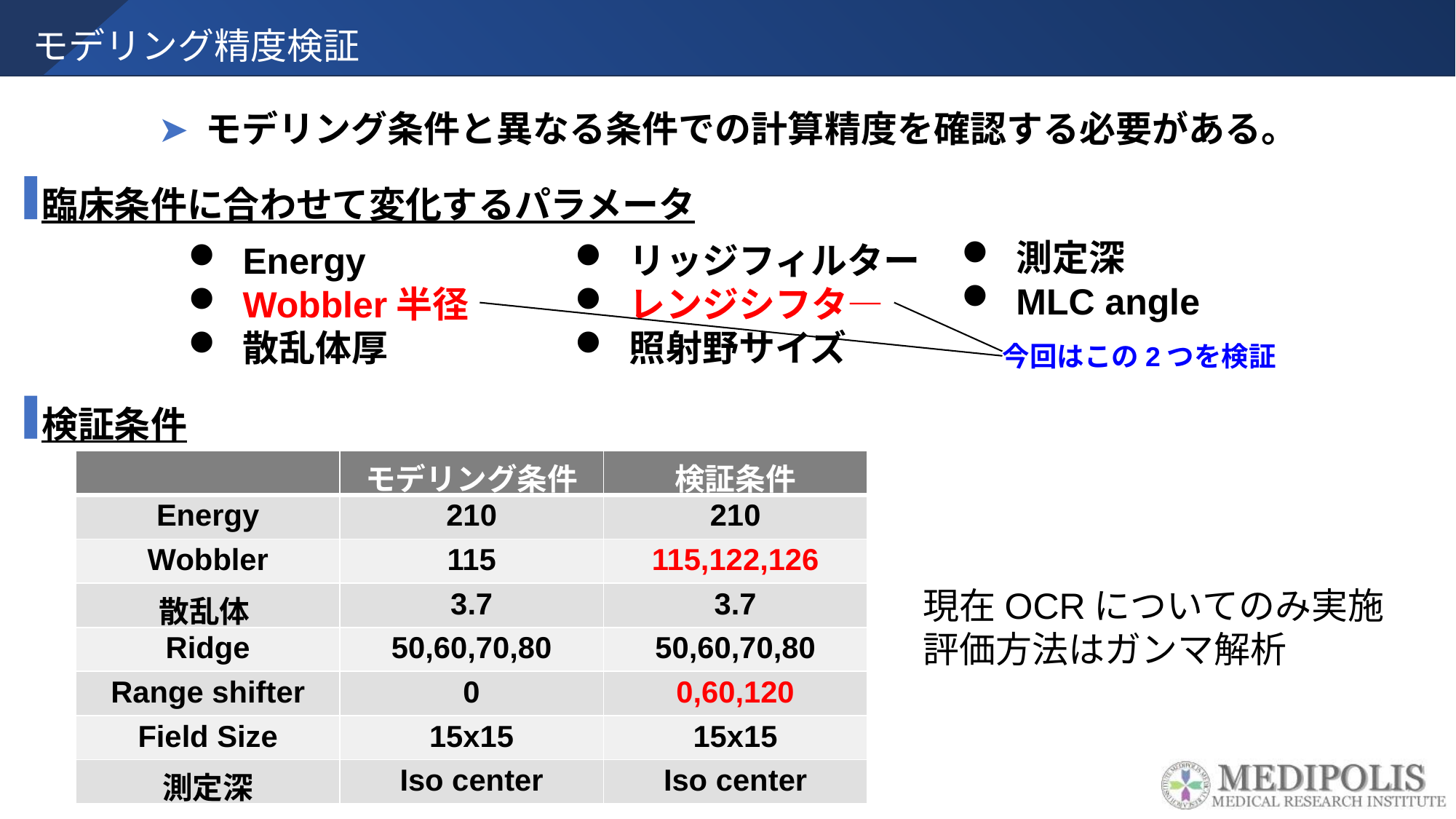

モデリング精度検証
➤ モデリング条件と異なる条件での計算精度を確認する必要がある。

臨床条件に合わせて変化するパラメータ

測定深
MLC angle
Energy
Wobbler半径
散乱体厚
リッジフィルター
レンジシフタ―
照射野サイズ
今回はこの2つを検証

検証条件
|  | モデリング条件 | 検証条件 |
| --- | --- | --- |
| Energy | 210 | 210 |
| Wobbler | 115 | 115,122,126 |
| 散乱体 | 3.7 | 3.7 |
| Ridge | 50,60,70,80 | 50,60,70,80 |
| Range shifter | 0 | 0,60,120 |
| Field Size | 15x15 | 15x15 |
| 測定深 | Iso center | Iso center |
現在OCRについてのみ実施
評価方法はガンマ解析